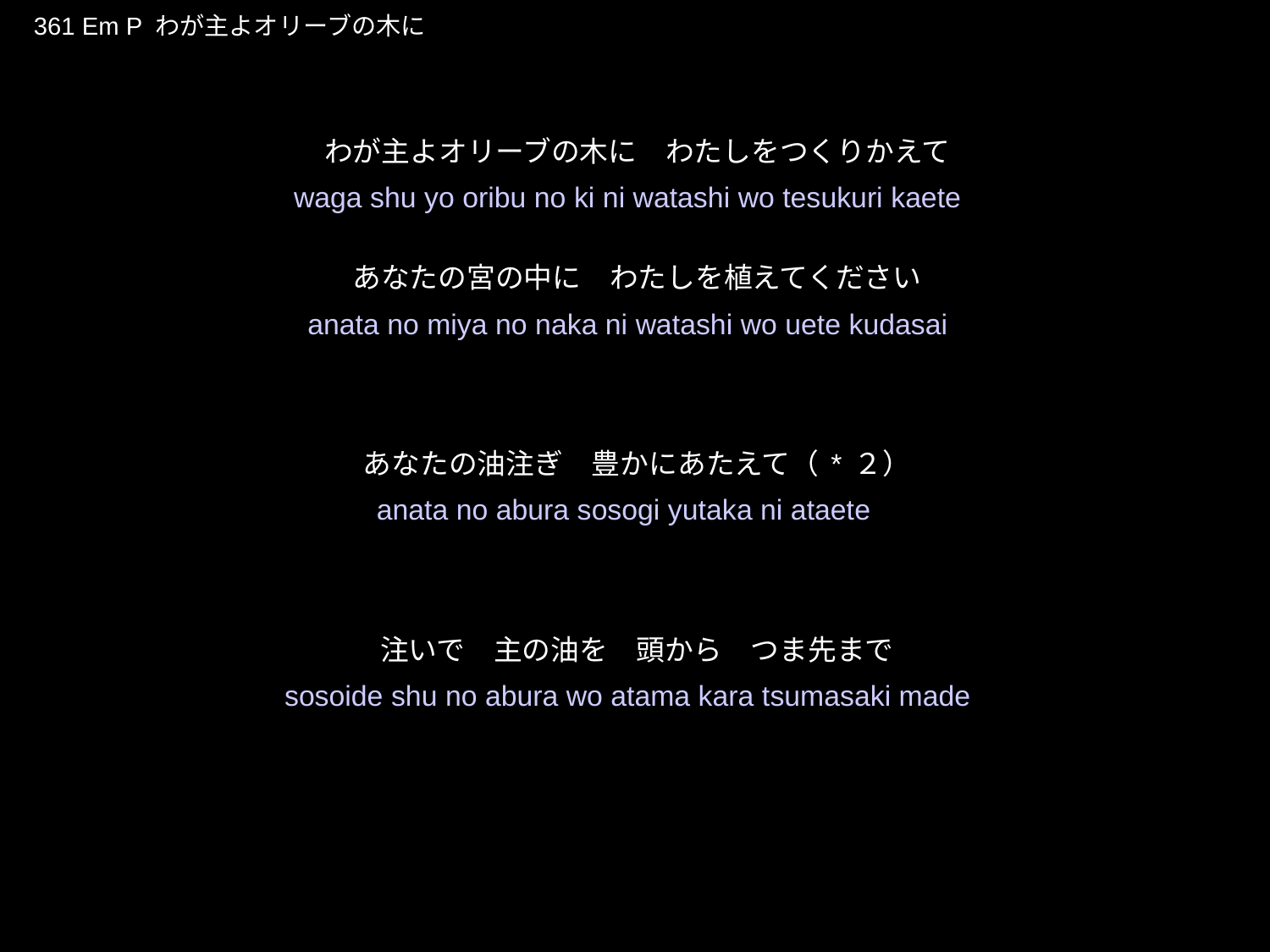

わがしゅよおりーぶのきに
★P
361 Em P わが主よオリーブの木に
★５
わが主よオリーブの木に　わたしをつくりかえて
あなたの宮の中に　わたしを植えてください
あなたの油注ぎ　豊かにあたえて（*２）
注いで　主の油を　頭から　つま先まで
waga shu yo oribu no ki ni watashi wo tesukuri kaete
anata no miya no naka ni watashi wo uete kudasai
anata no abura sosogi yutaka ni ataete
sosoide shu no abura wo atama kara tsumasaki made